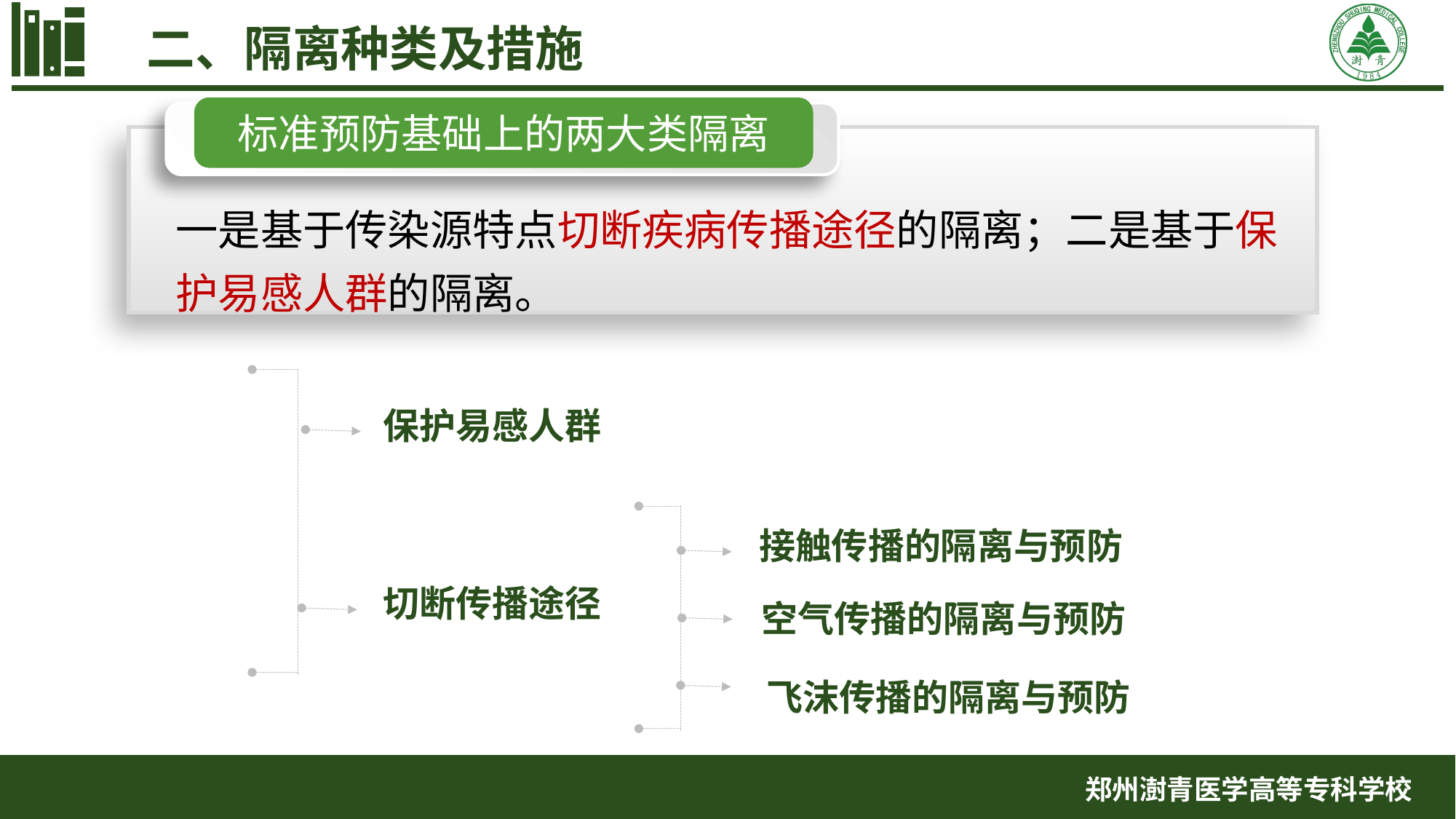

二、隔离种类及措施
标准预防基础上的两大类隔离

一是基于传染源特点切断疾病传播途径的隔离；二是基于保护易感人群的隔离。
保护易感人群
接触传播的隔离与预防
空气传播的隔离与预防
飞沫传播的隔离与预防
切断传播途径
郑州澍青医学高等专科学校